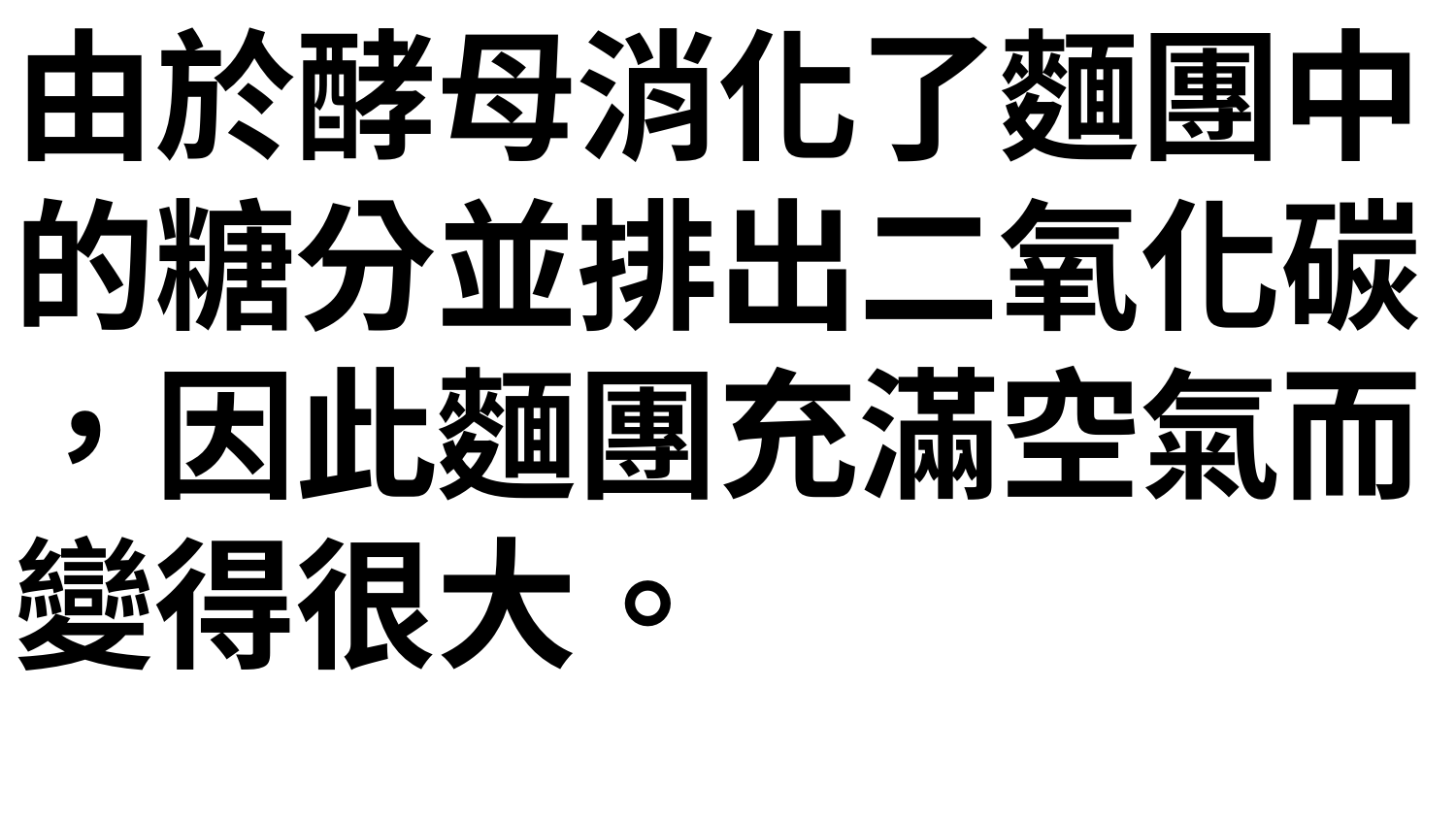

由於酵母消化了麵團中的糖分並排出二氧化碳
，因此麵團充滿空氣而變得很大。